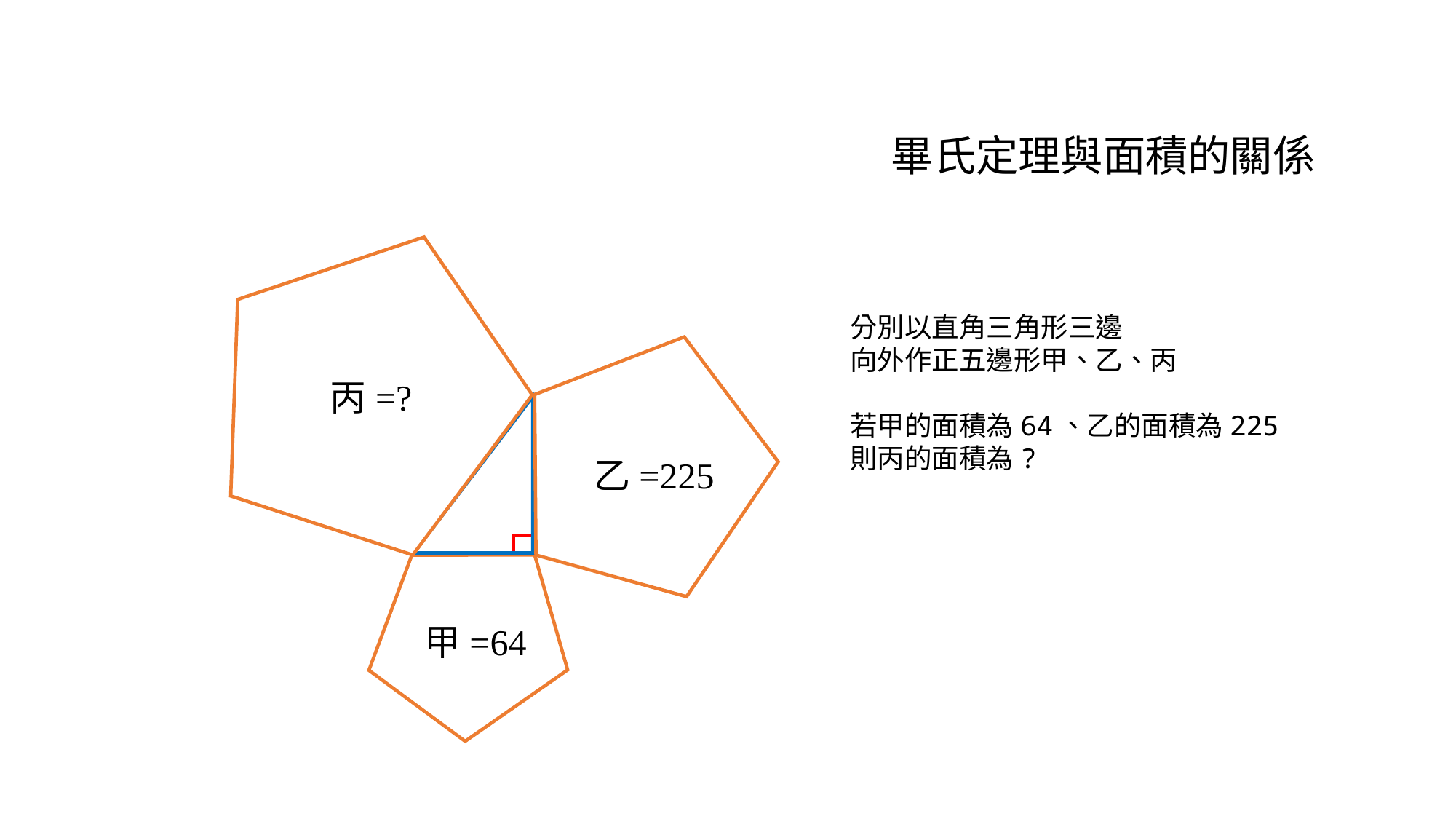

畢氏定理與面積的關係

分別以直角三角形三邊
向外作正五邊形甲、乙、丙

若甲的面積為64、乙的面積為225
則丙的面積為?

丙=?

乙=225

甲=64